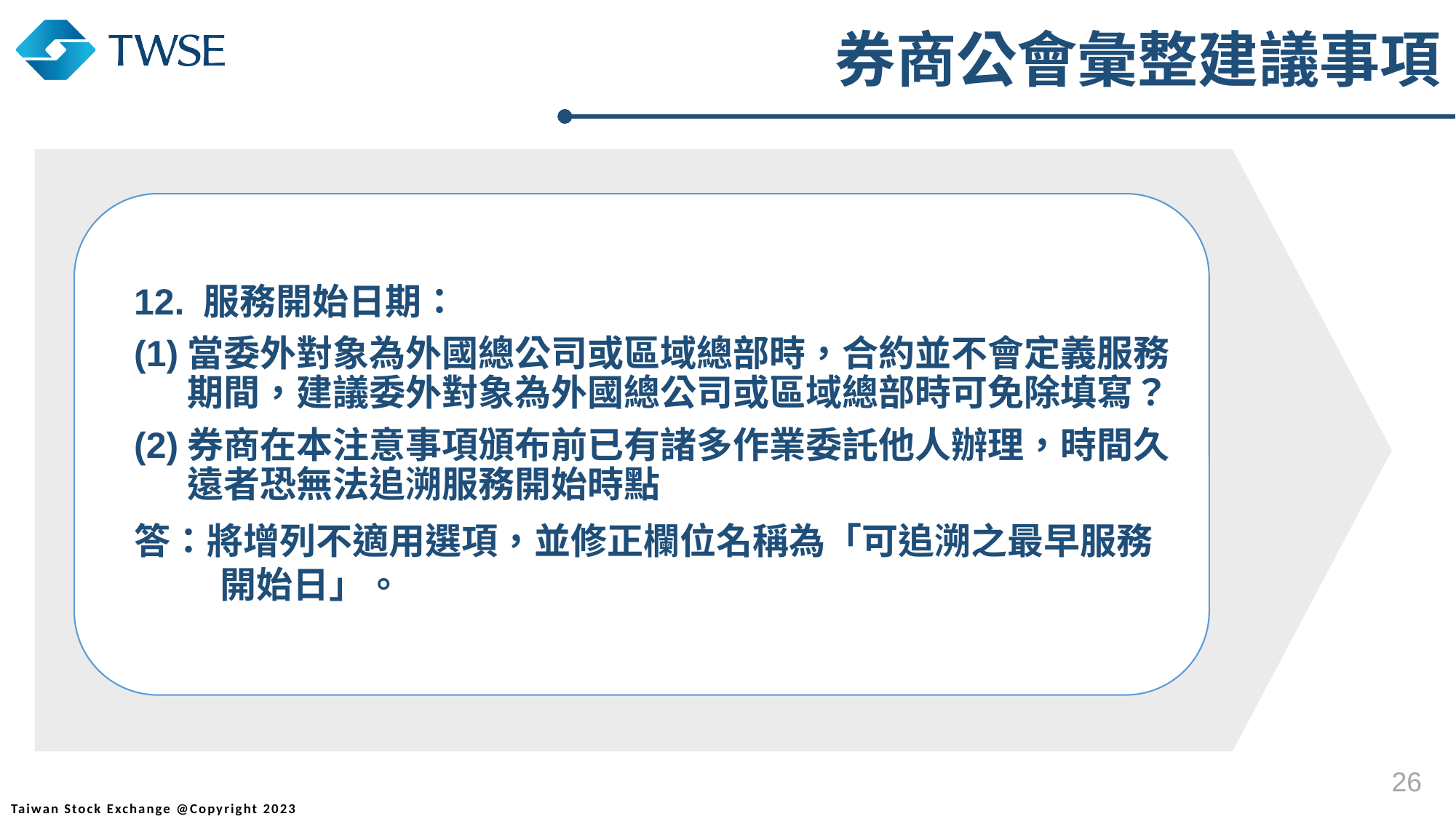

券商公會彙整建議事項

12. 服務開始日期：
(1)當委外對象為外國總公司或區域總部時，合約並不會定義服務期間，建議委外對象為外國總公司或區域總部時可免除填寫？
(2)券商在本注意事項頒布前已有諸多作業委託他人辦理，時間久遠者恐無法追溯服務開始時點
答：將增列不適用選項，並修正欄位名稱為「可追溯之最早服務開始日」。
26